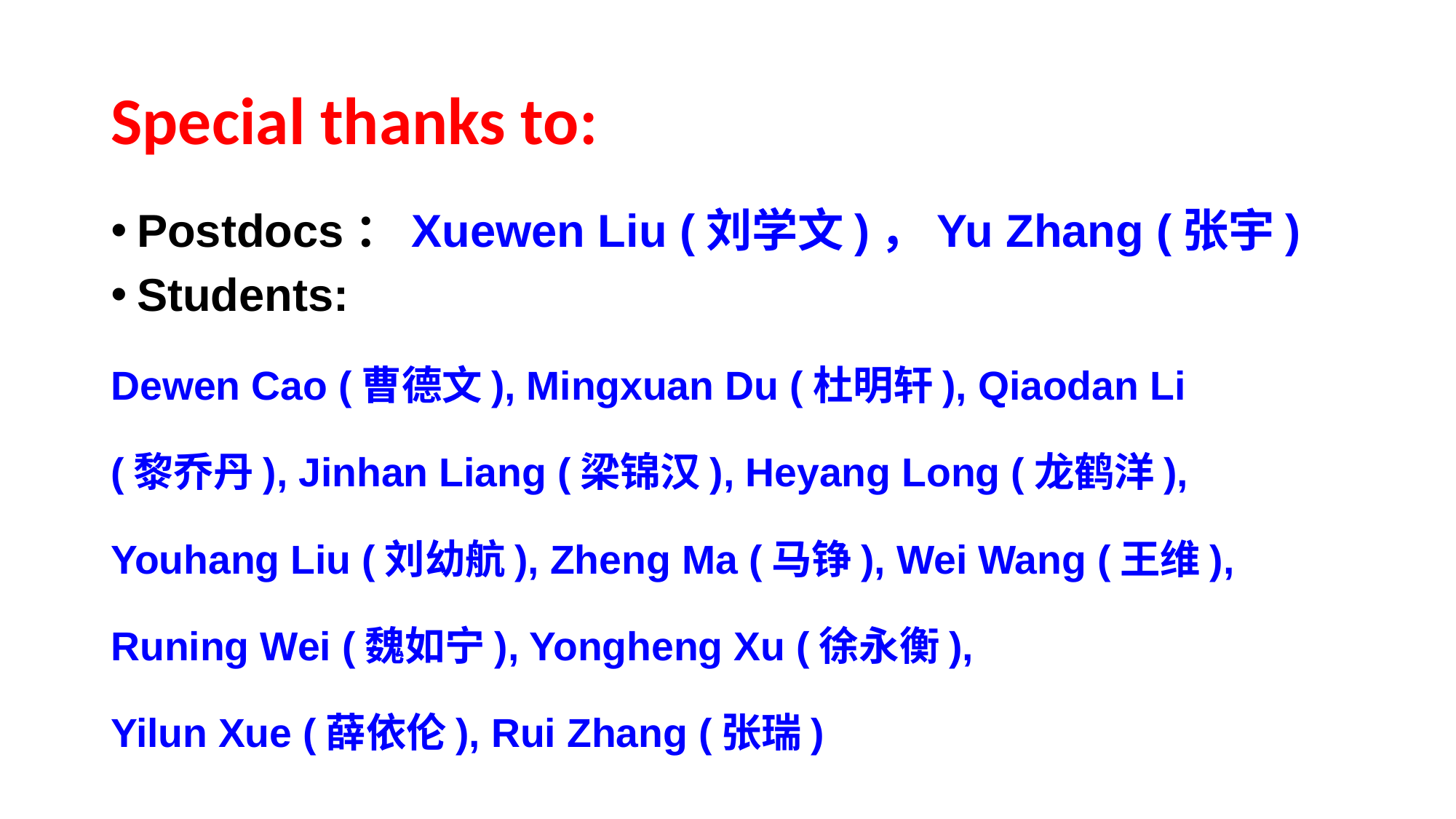

# Special thanks to:
Postdocs：Xuewen Liu (刘学文)，Yu Zhang (张宇)
Students:
Dewen Cao (曹德文), Mingxuan Du (杜明轩), Qiaodan Li
(黎乔丹), Jinhan Liang (梁锦汉), Heyang Long (龙鹤洋),
Youhang Liu (刘幼航), Zheng Ma (马铮), Wei Wang (王维),
Runing Wei (魏如宁), Yongheng Xu (徐永衡),
Yilun Xue (薛依伦), Rui Zhang (张瑞)